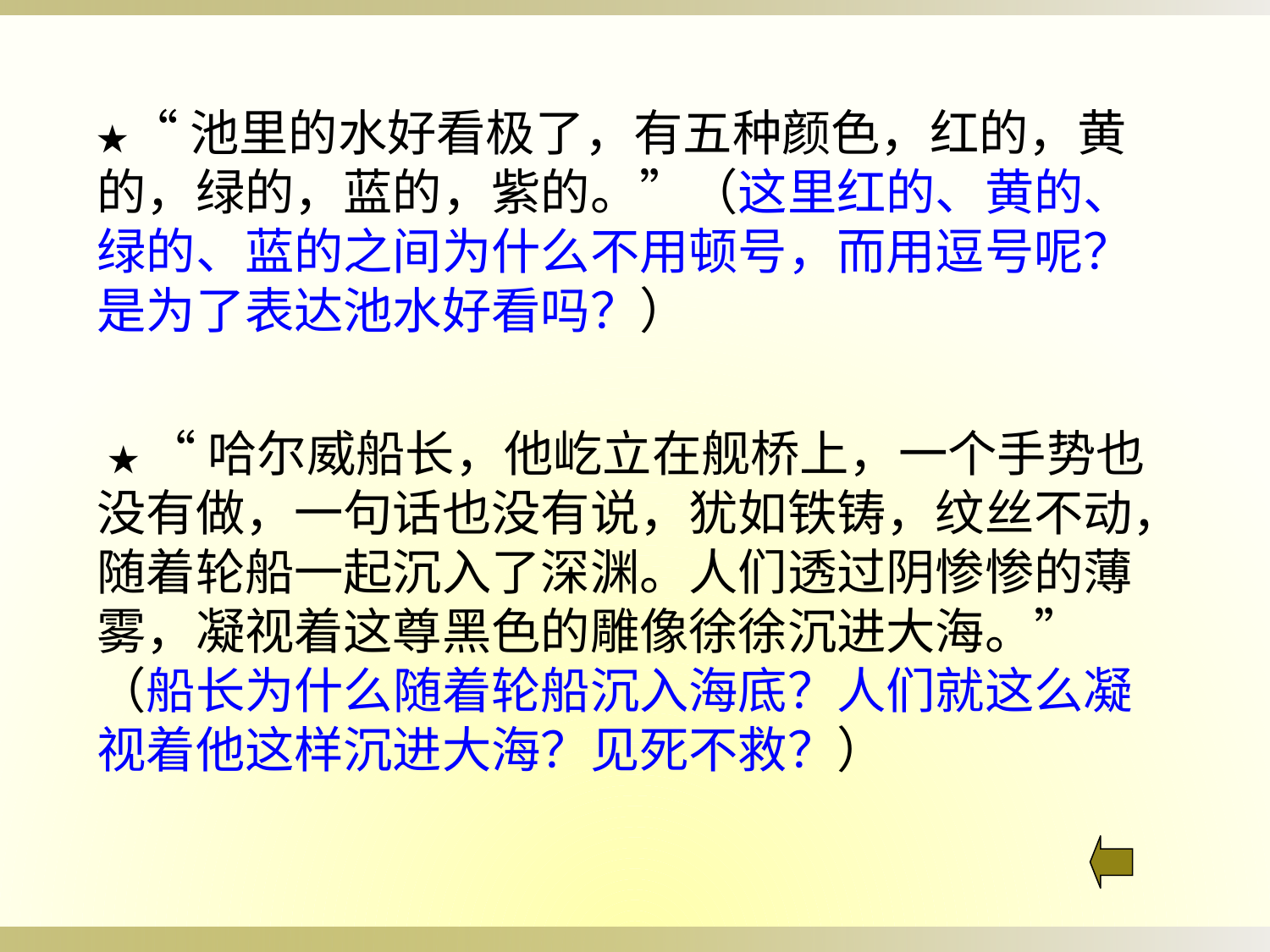

★“池里的水好看极了，有五种颜色，红的，黄的，绿的，蓝的，紫的。”（这里红的、黄的、绿的、蓝的之间为什么不用顿号，而用逗号呢？是为了表达池水好看吗？）
 ★ “哈尔威船长，他屹立在舰桥上，一个手势也没有做，一句话也没有说，犹如铁铸，纹丝不动，随着轮船一起沉入了深渊。人们透过阴惨惨的薄雾，凝视着这尊黑色的雕像徐徐沉进大海。”（船长为什么随着轮船沉入海底？人们就这么凝视着他这样沉进大海？见死不救？）